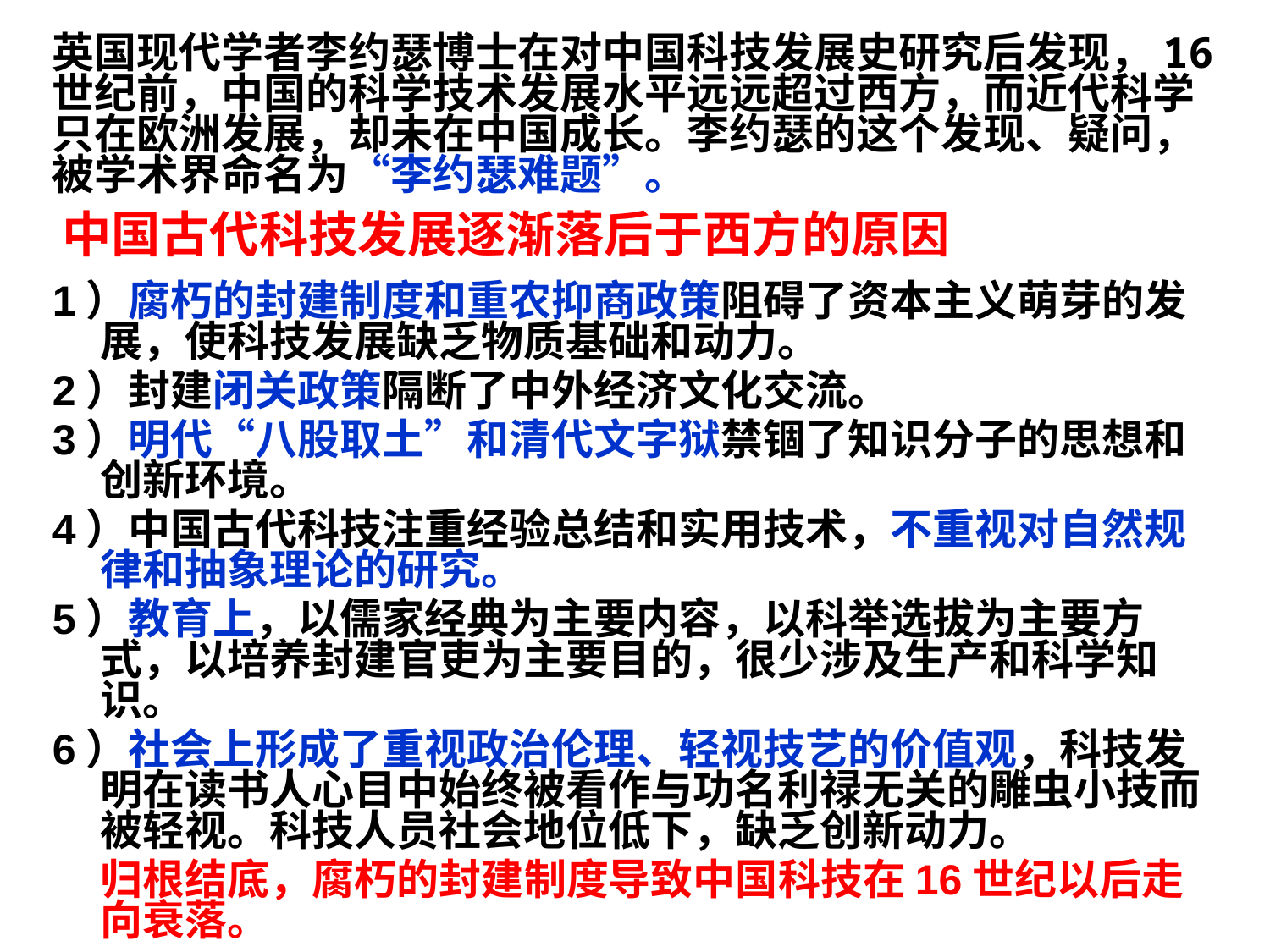

英国现代学者李约瑟博士在对中国科技发展史研究后发现，16世纪前，中国的科学技术发展水平远远超过西方，而近代科学只在欧洲发展，却未在中国成长。李约瑟的这个发现、疑问，被学术界命名为“李约瑟难题”。
中国古代科技发展逐渐落后于西方的原因
1）腐朽的封建制度和重农抑商政策阻碍了资本主义萌芽的发展，使科技发展缺乏物质基础和动力。
2）封建闭关政策隔断了中外经济文化交流。
3）明代“八股取土”和清代文字狱禁锢了知识分子的思想和创新环境。
4）中国古代科技注重经验总结和实用技术，不重视对自然规律和抽象理论的研究。
5）教育上，以儒家经典为主要内容，以科举选拔为主要方式，以培养封建官吏为主要目的，很少涉及生产和科学知识。
6）社会上形成了重视政治伦理、轻视技艺的价值观，科技发明在读书人心目中始终被看作与功名利禄无关的雕虫小技而被轻视。科技人员社会地位低下，缺乏创新动力。
    归根结底，腐朽的封建制度导致中国科技在16世纪以后走向衰落。